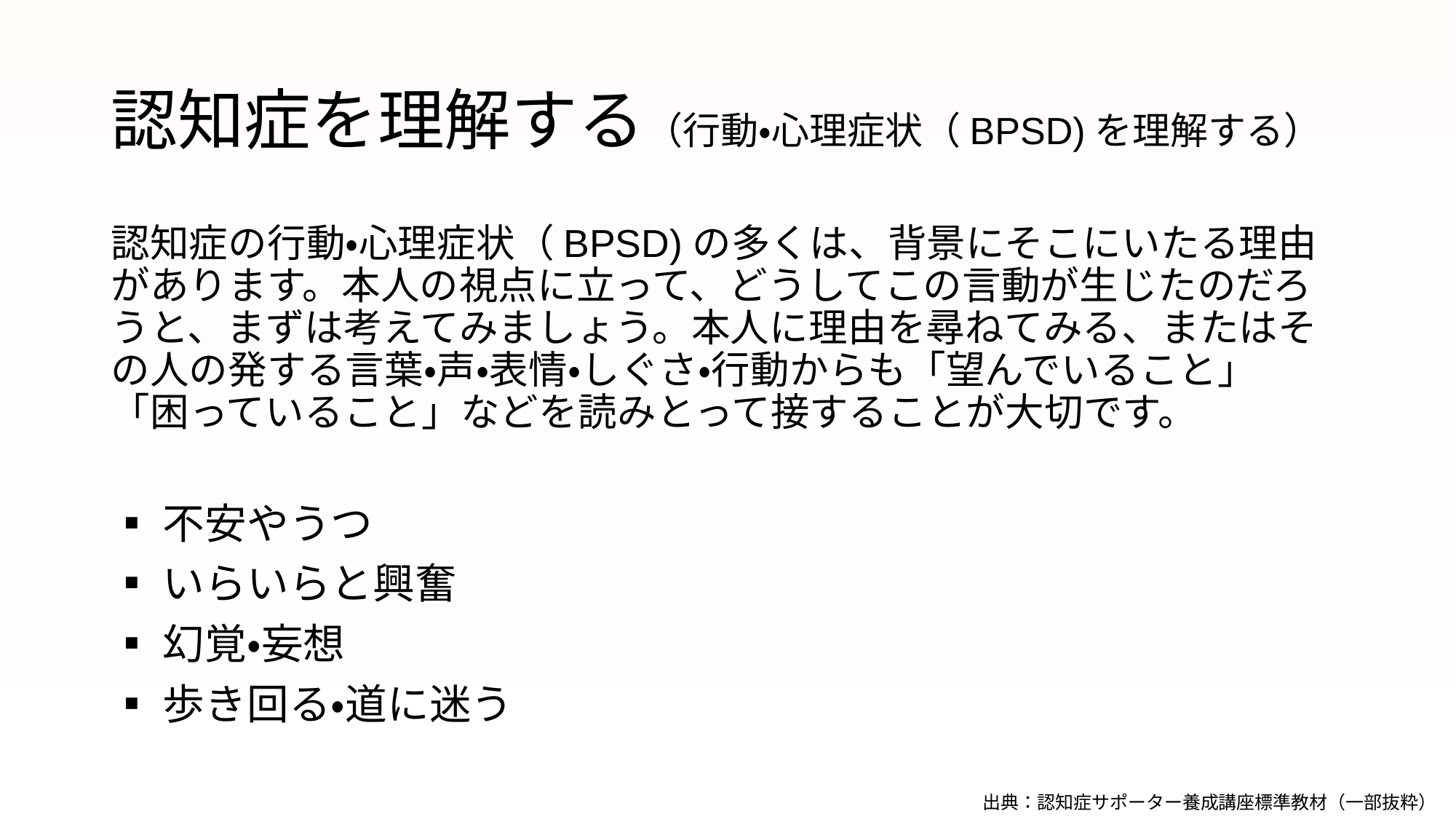

# 認知症を理解する（行動・心理症状（BPSD)を理解する）
認知症の行動・心理症状（BPSD)の多くは、背景にそこにいたる理由があります。本人の視点に立って、どうしてこの言動が生じたのだろうと、まずは考えてみましょう。本人に理由を尋ねてみる、またはその人の発する言葉・声・表情・しぐさ・行動からも「望んでいること」「困っていること」などを読みとって接することが大切です。

▪不安やうつ
▪いらいらと興奮
▪幻覚・妄想
▪歩き回る・道に迷う
出典：認知症サポーター養成講座標準教材（一部抜粋）